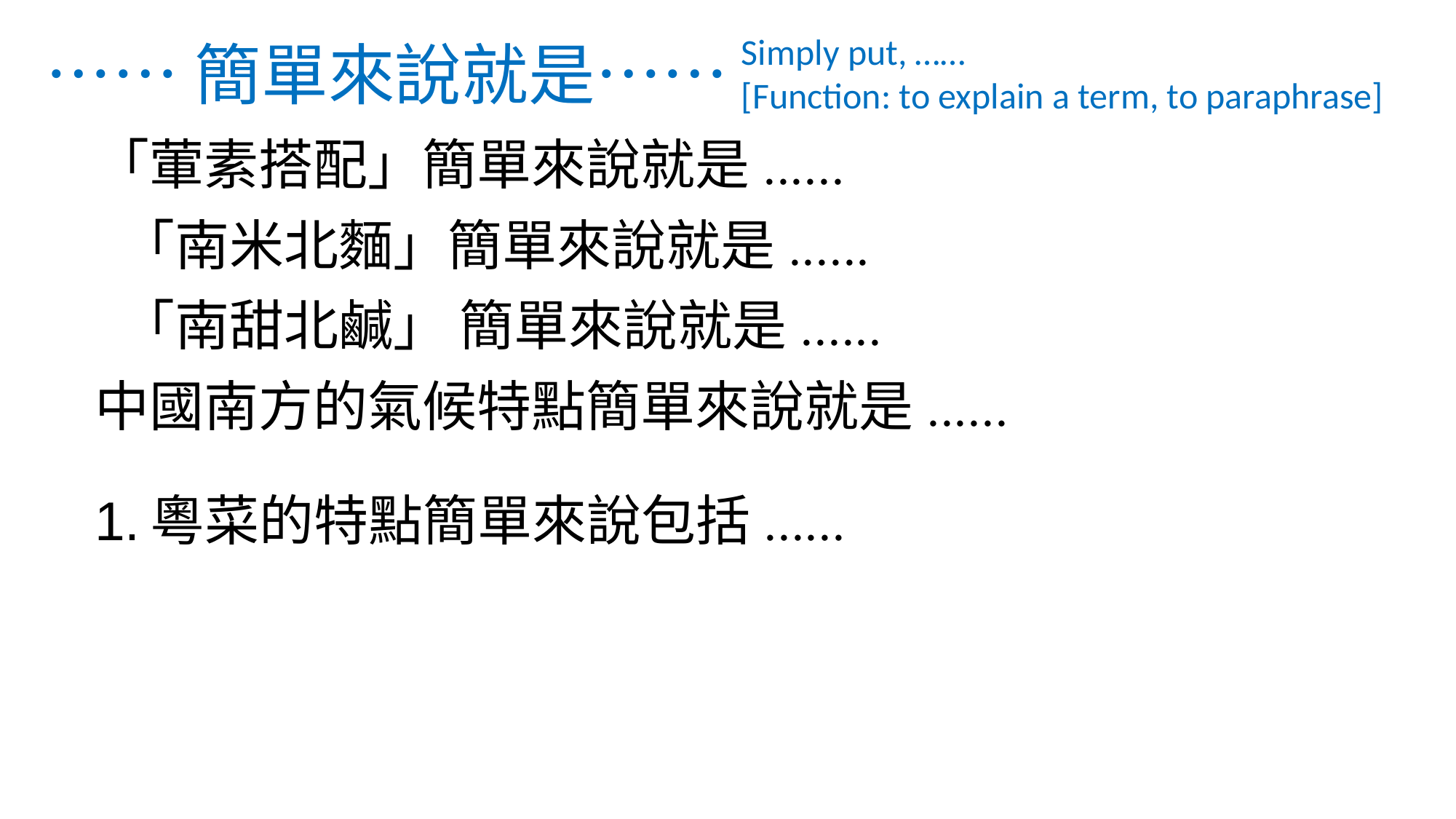

Simply put, ……
[Function: to explain a term, to paraphrase]
# ……簡單來說就是……
「葷素搭配」簡單來說就是......
 「南米北麵」簡單來說就是......
 「南甜北鹹」 簡單來說就是......
中國南方的氣候特點簡單來說就是......
粵菜的特點簡單來說包括......